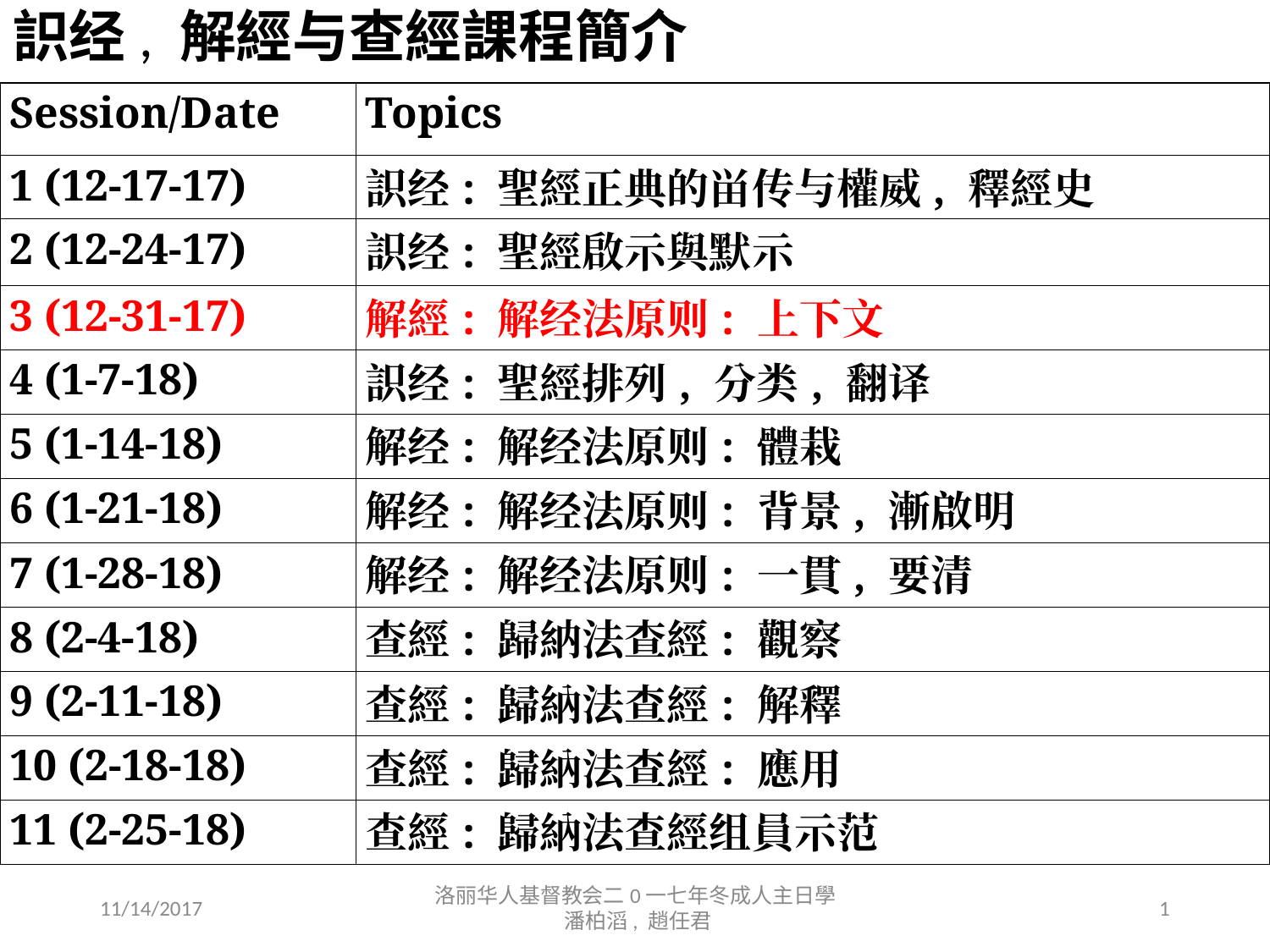

䛊经, 解經与查經課程簡介
| Session/Date | Topics |
| --- | --- |
| 1 (12-17-17) | 䛊经: 聖經正典的畄传与權威, 釋經史 |
| 2 (12-24-17) | 䛊经: 聖經啟示與默示 |
| 3 (12-31-17) | 解經: 解经法原则: 上下文 |
| 4 (1-7-18) | 䛊经: 聖經排列, 分类, 翻译 |
| 5 (1-14-18) | 解经: 解经法原则: 體栽 |
| 6 (1-21-18) | 解经: 解经法原则: 背景, 漸啟明 |
| 7 (1-28-18) | 解经: 解经法原则: 一貫, 要清 |
| 8 (2-4-18) | 查經: 歸納法查經: 觀察 |
| 9 (2-11-18) | 查經: 歸納法查經: 解釋 |
| 10 (2-18-18) | 查經: 歸納法查經: 應用 |
| 11 (2-25-18) | 查經: 歸納法查經组員示范 |
11/14/2017
洛丽华人基督教会二0一七年冬成人主日學   潘柏滔, 趙任君
1